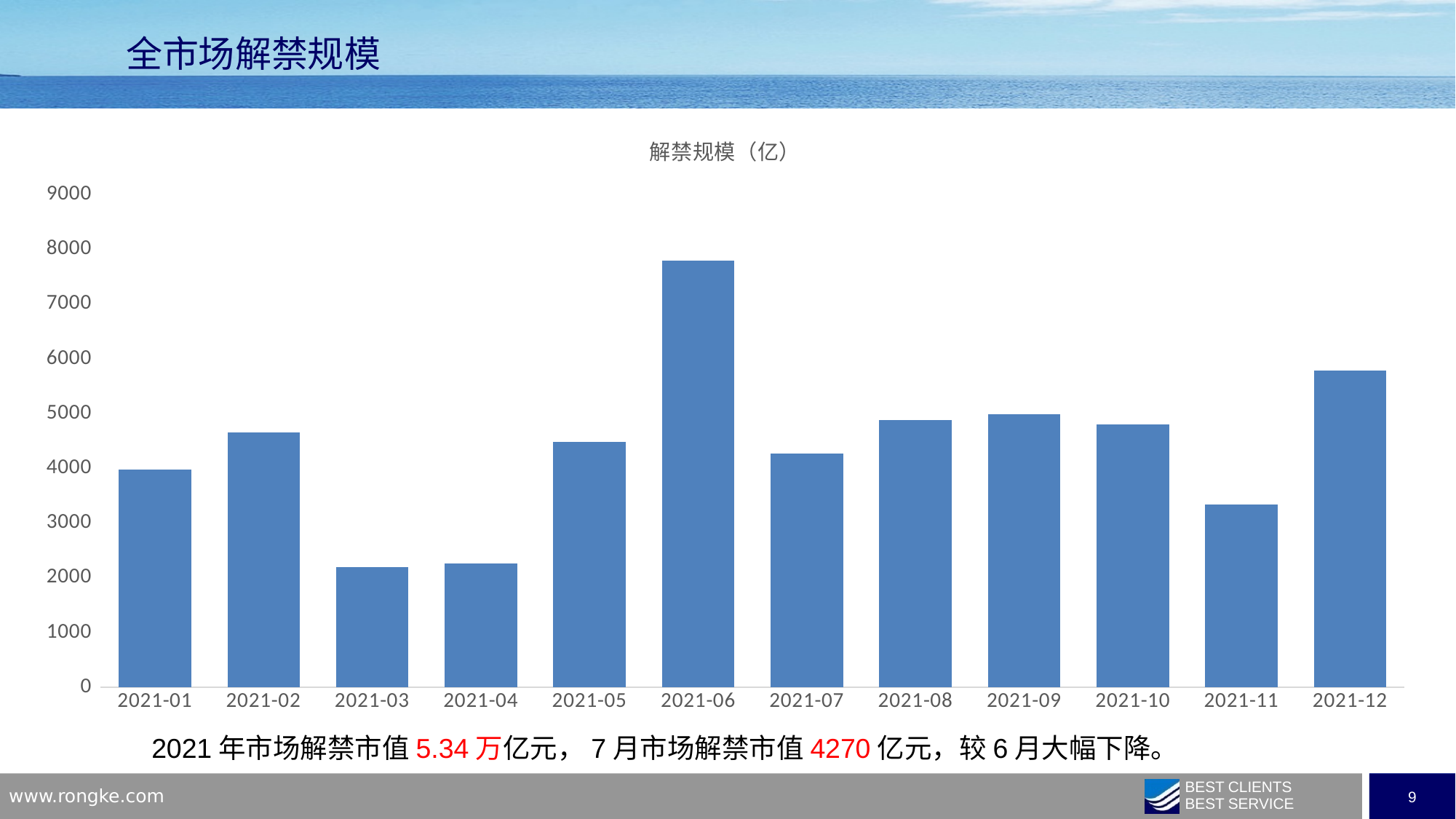

全市场解禁规模

### Chart:

| Category | 解禁规模（亿） |
|---|---|
| 2021-01 | 3976.929148394803 |
| 2021-02 | 4660.730552342702 |
| 2021-03 | 2193.346052759399 |
| 2021-04 | 2264.4395405477 |
| 2021-05 | 4477.797389279699 |
| 2021-06 | 7801.433313337593 |
| 2021-07 | 4269.806333943901 |
| 2021-08 | 4877.717194954099 |
| 2021-09 | 4984.212365747498 |
| 2021-10 | 4805.8114289619025 |
| 2021-11 | 3342.3806598398005 |
| 2021-12 | 5783.417266859601 |
2021年市场解禁市值5.34万亿元，7月市场解禁市值4270亿元，较6月大幅下降。